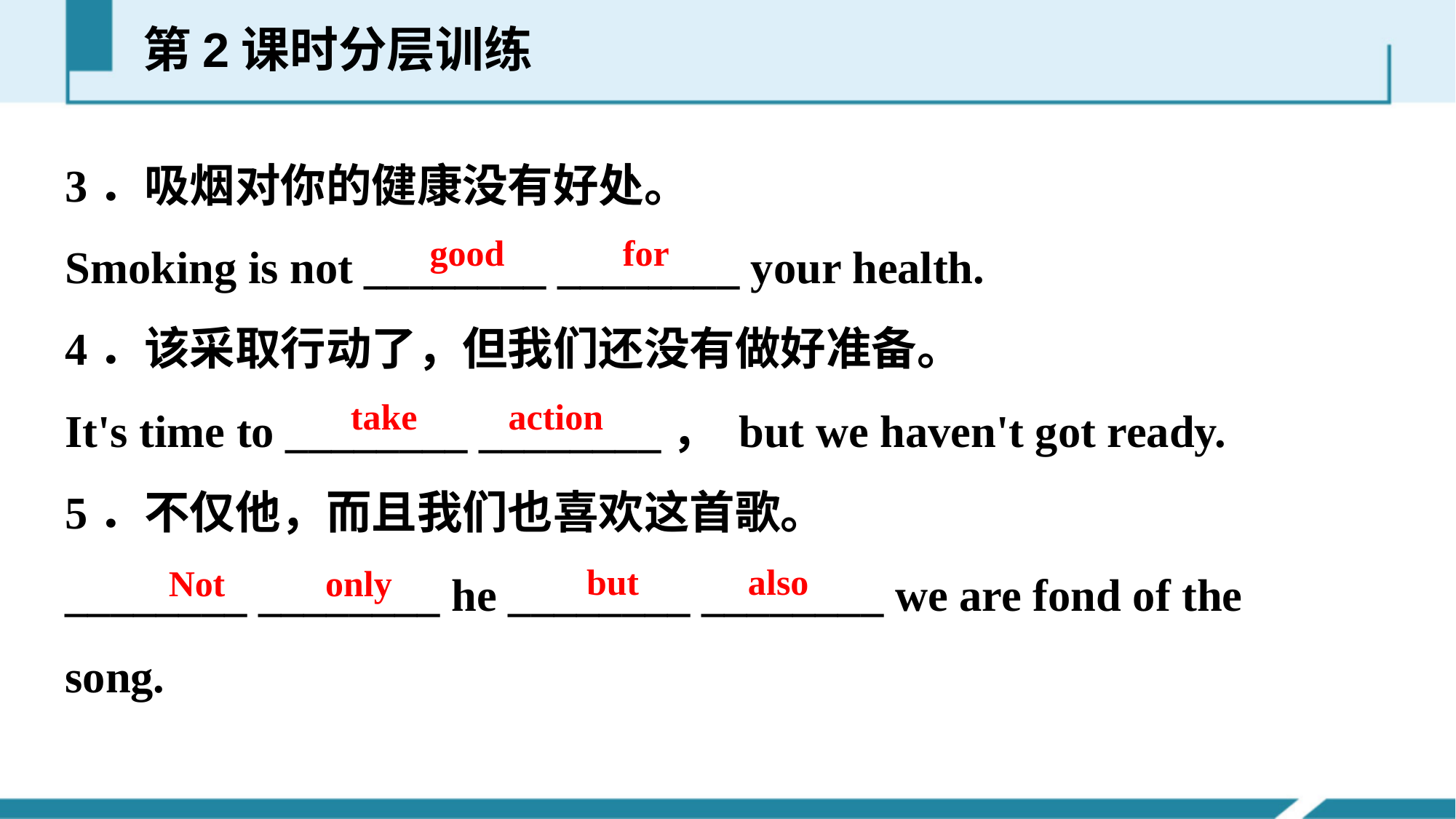

第2课时分层训练
3．吸烟对你的健康没有好处。
Smoking is not ________ ________ your health.
4．该采取行动了，但我们还没有做好准备。
It's time to ________ ________， but we haven't got ready.
5．不仅他，而且我们也喜欢这首歌。
________ ________ he ________ ________ we are fond of the song.
good             for
take          action
but            also
Not           only